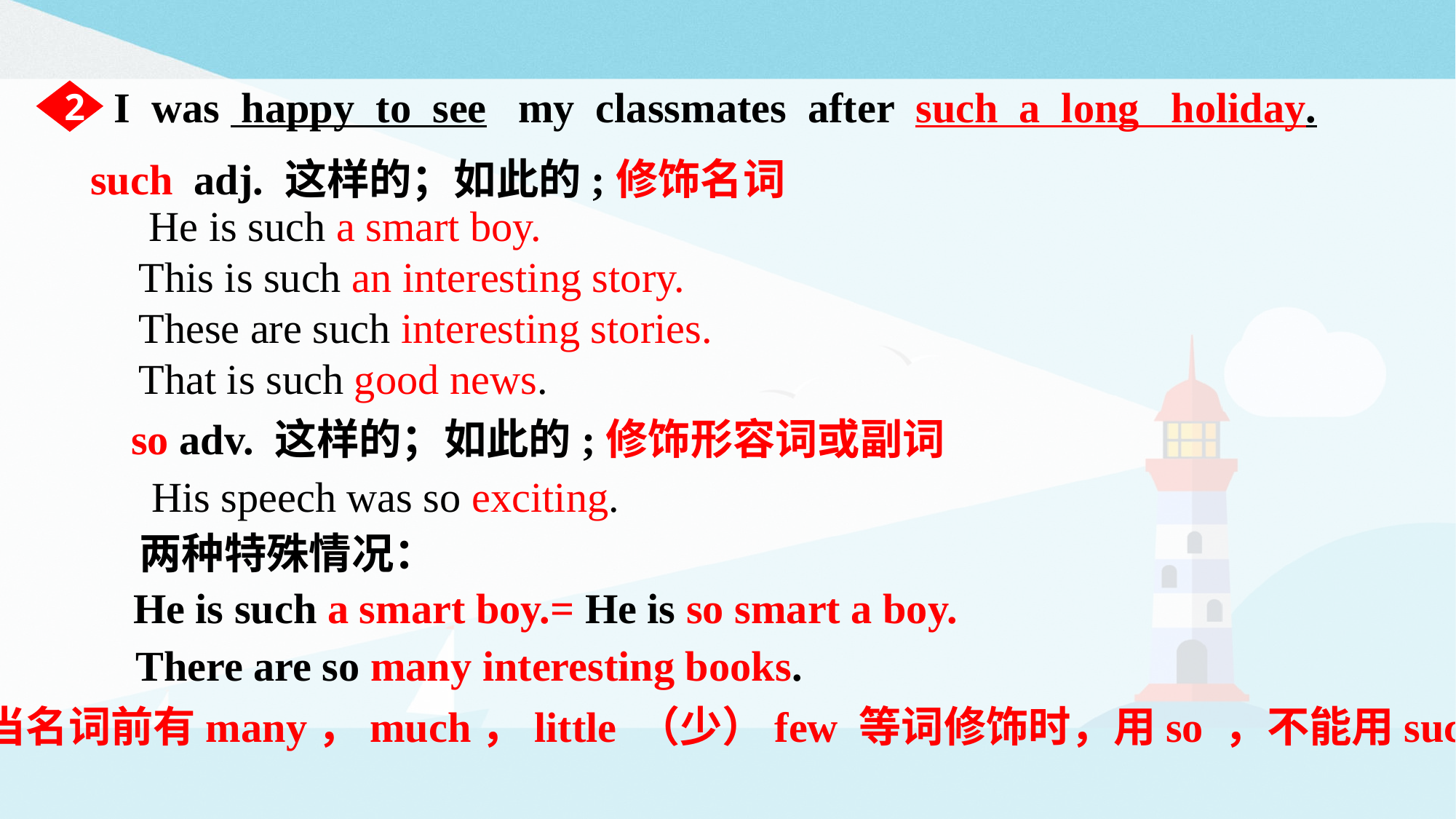

I  was  happy  to  see   my  classmates  after  such  a  long   holiday.

2
　such  adj. 这样的；如此的;修饰名词
　He is such a smart boy.
    This is such an interesting story.
    These are such interesting stories.
    That is such good news.
　so adv. 这样的；如此的;修饰形容词或副词
　His speech was so exciting.
　两种特殊情况：
He is such a smart boy.= He is so smart a boy.
There are so many interesting books.
当名词前有many，much，little （少）few 等词修饰时，用so ，不能用such.